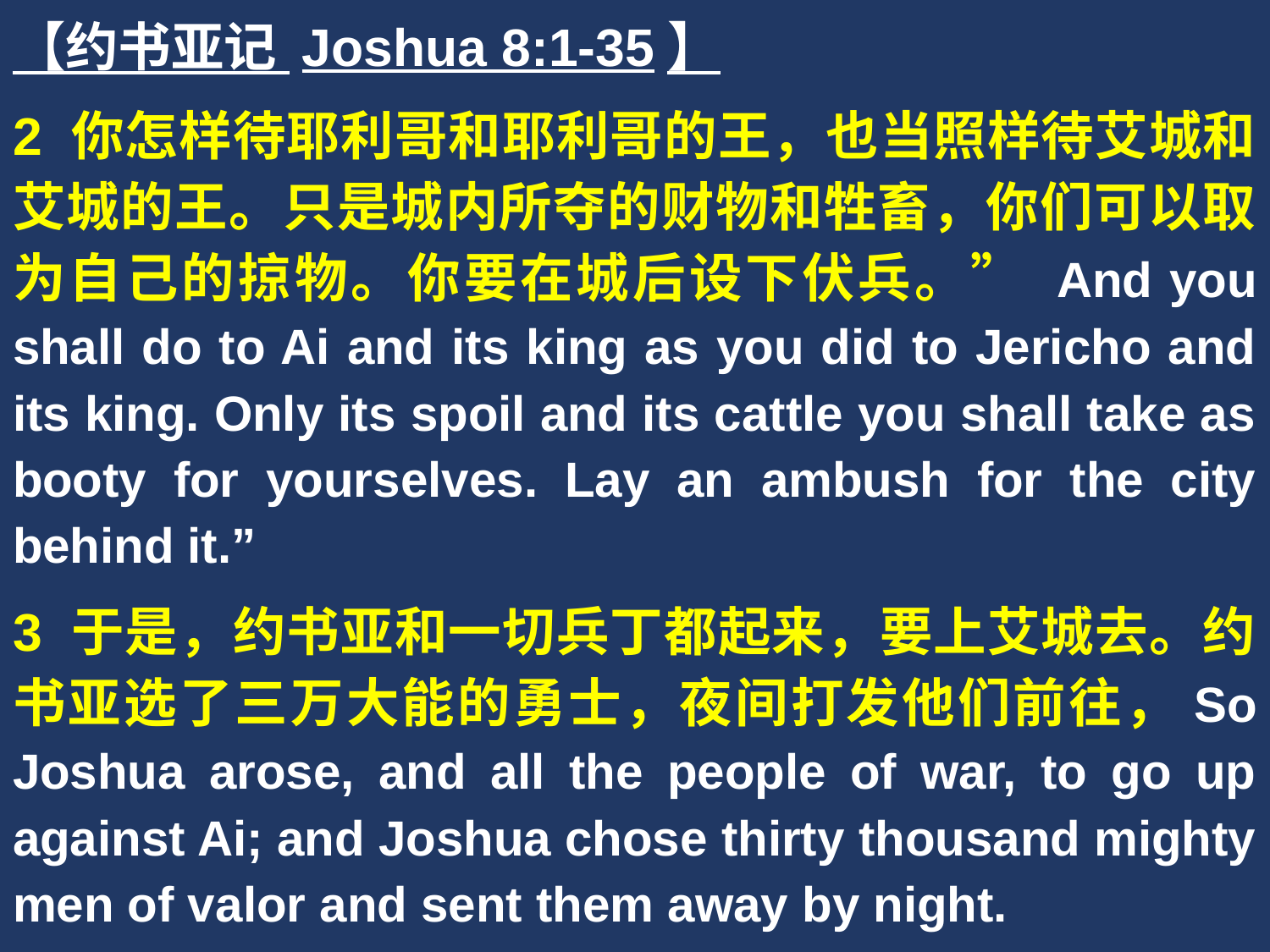

【约书亚记 Joshua 8:1-35】
2 你怎样待耶利哥和耶利哥的王，也当照样待艾城和艾城的王。只是城内所夺的财物和牲畜，你们可以取为自己的掠物。你要在城后设下伏兵。” And you shall do to Ai and its king as you did to Jericho and its king. Only its spoil and its cattle you shall take as booty for yourselves. Lay an ambush for the city behind it.”
3 于是，约书亚和一切兵丁都起来，要上艾城去。约书亚选了三万大能的勇士，夜间打发他们前往，So Joshua arose, and all the people of war, to go up against Ai; and Joshua chose thirty thousand mighty men of valor and sent them away by night.